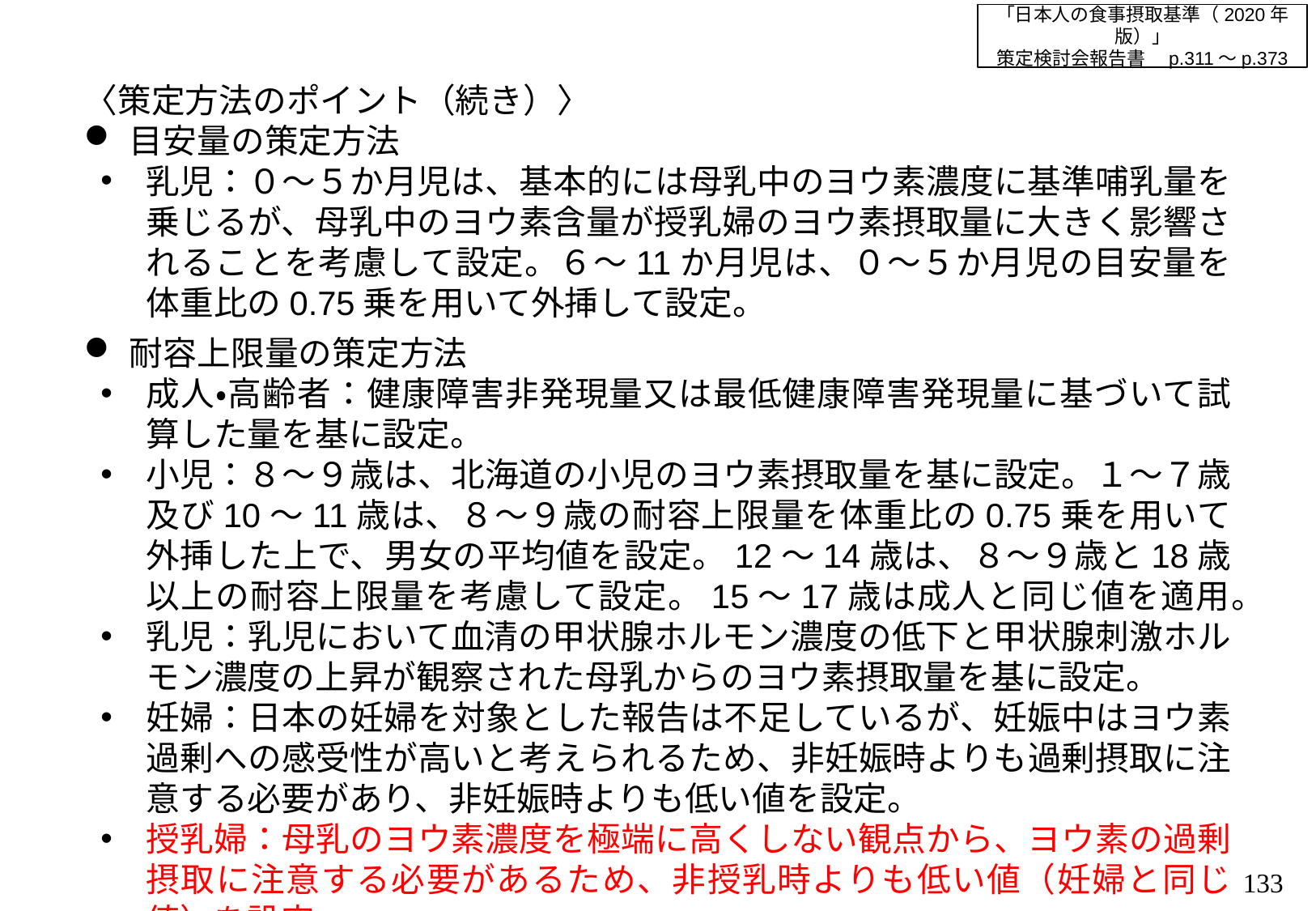

「日本人の食事摂取基準（2020年版）」
策定検討会報告書　p.311～p.373
〈策定方法のポイント（続き）〉
目安量の策定方法
乳児：０～５か月児は、基本的には母乳中のヨウ素濃度に基準哺乳量を乗じるが、母乳中のヨウ素含量が授乳婦のヨウ素摂取量に大きく影響されることを考慮して設定。６～11か月児は、０～５か月児の目安量を体重比の0.75乗を用いて外挿して設定。
耐容上限量の策定方法
成人・高齢者：健康障害非発現量又は最低健康障害発現量に基づいて試算した量を基に設定。
小児：８～９歳は、北海道の小児のヨウ素摂取量を基に設定。１～７歳及び10～11歳は、８～９歳の耐容上限量を体重比の0.75乗を用いて外挿した上で、男女の平均値を設定。12～14歳は、８～９歳と18歳以上の耐容上限量を考慮して設定。15～17歳は成人と同じ値を適用。
乳児：乳児において血清の甲状腺ホルモン濃度の低下と甲状腺刺激ホルモン濃度の上昇が観察された母乳からのヨウ素摂取量を基に設定。
妊婦：日本の妊婦を対象とした報告は不足しているが、妊娠中はヨウ素過剰への感受性が高いと考えられるため、非妊娠時よりも過剰摂取に注意する必要があり、非妊娠時よりも低い値を設定。
授乳婦：母乳のヨウ素濃度を極端に高くしない観点から、ヨウ素の過剰摂取に注意する必要があるため、非授乳時よりも低い値（妊婦と同じ値）を設定。
133